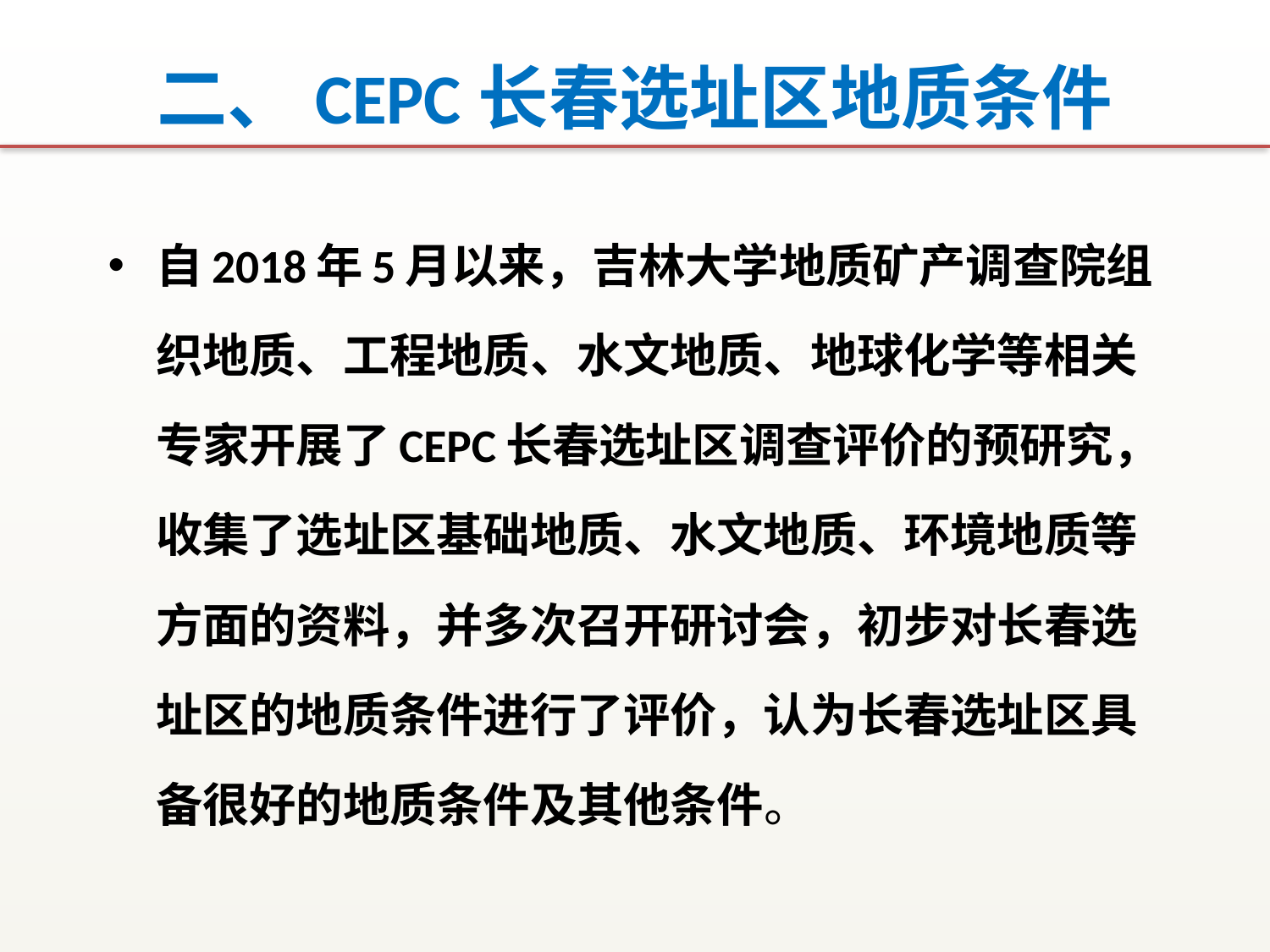

# 二、CEPC长春选址区地质条件
自2018年5月以来，吉林大学地质矿产调查院组织地质、工程地质、水文地质、地球化学等相关专家开展了CEPC长春选址区调查评价的预研究，收集了选址区基础地质、水文地质、环境地质等方面的资料，并多次召开研讨会，初步对长春选址区的地质条件进行了评价，认为长春选址区具备很好的地质条件及其他条件。